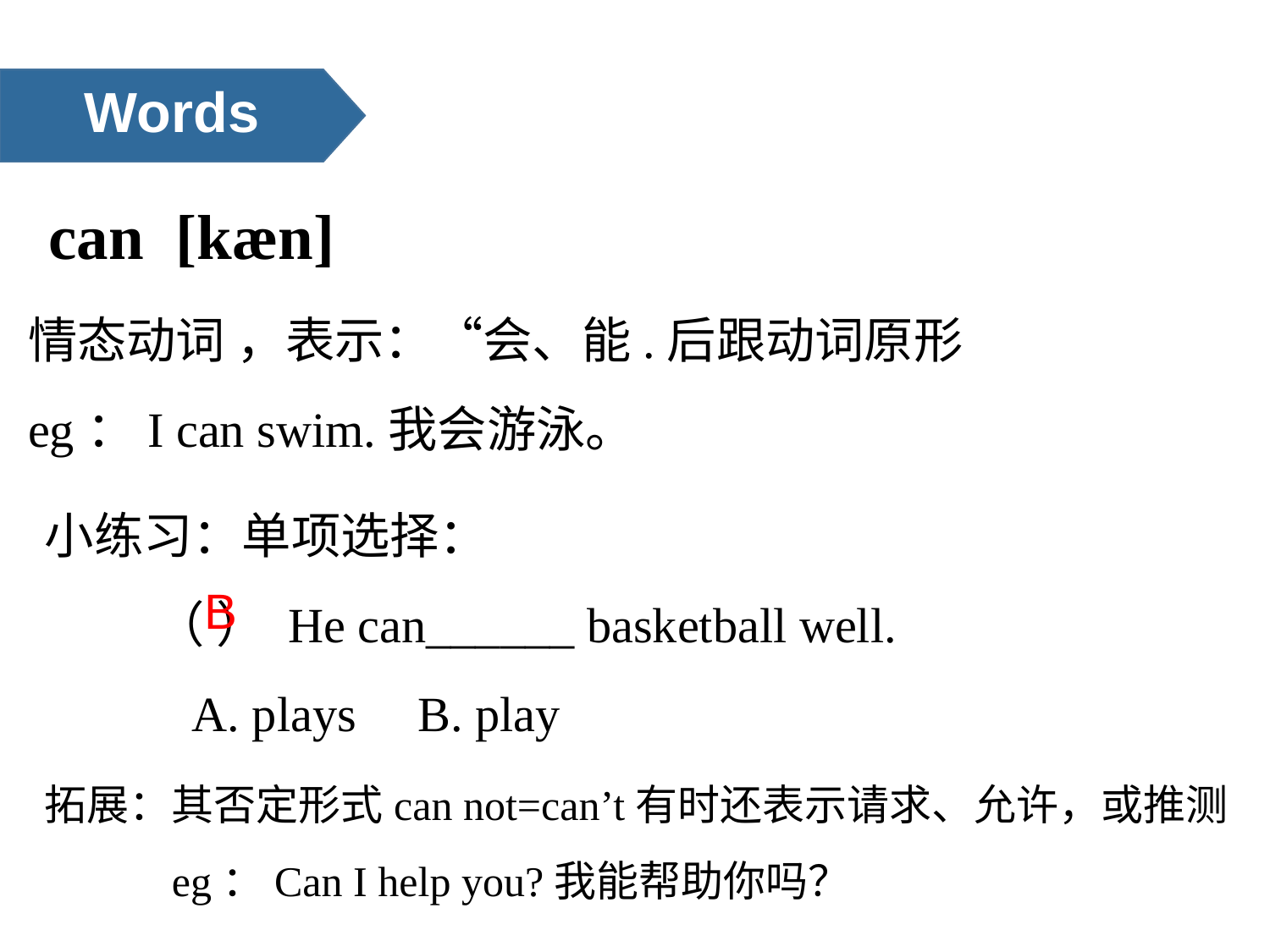

Words
can  [kæn]
情态动词 ，表示：“会、能.后跟动词原形
eg：I can swim.我会游泳。
小练习：单项选择：
         （ ） He can______ basketball well.
            A. plays     B. play

B
拓展：其否定形式can not=can’t有时还表示请求、允许，或推测
            eg：Can I help you?我能帮助你吗？